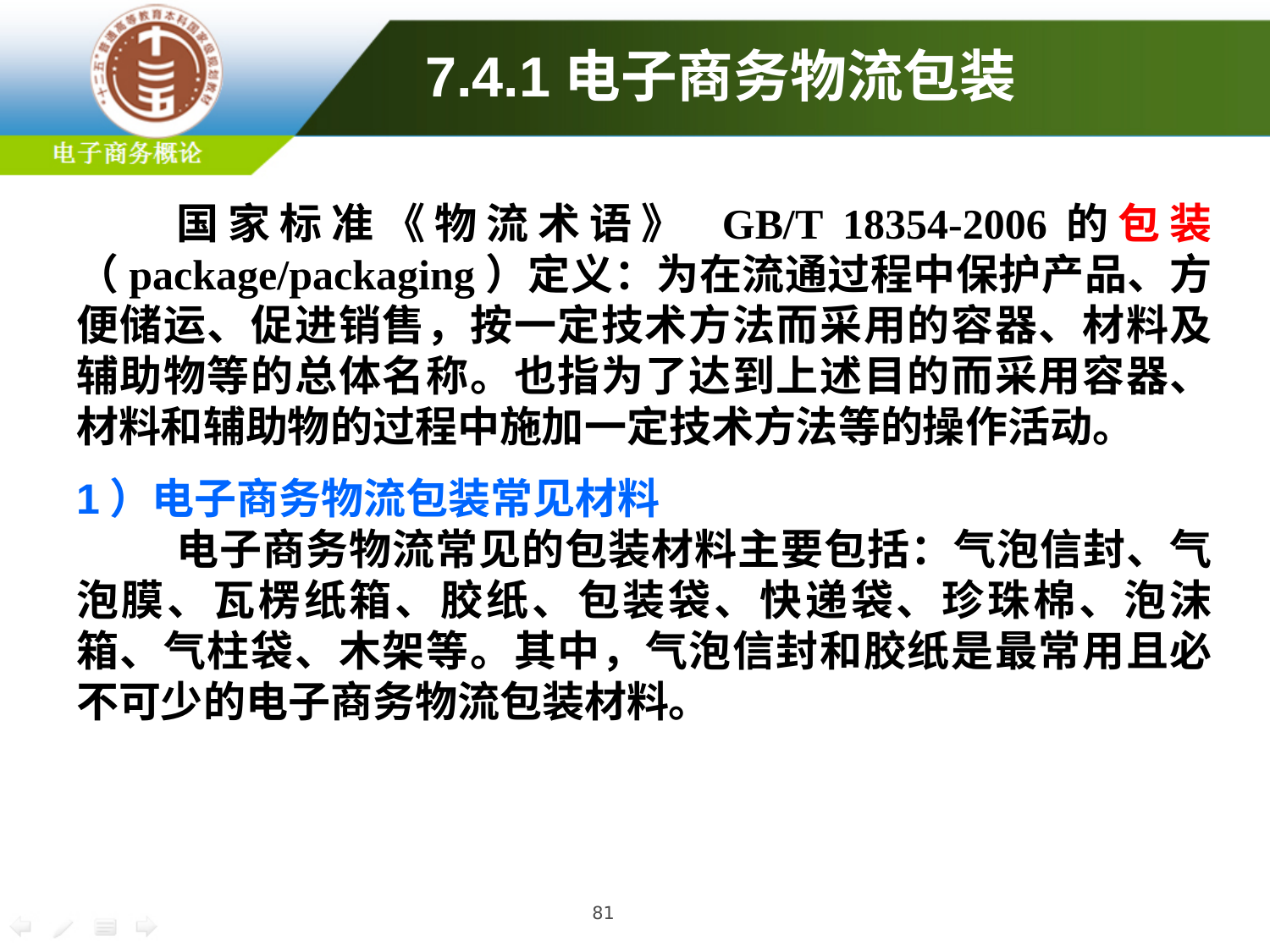

# 7.4.1电子商务物流包装
国家标准《物流术语》 GB/T 18354-2006的包装（package/packaging）定义：为在流通过程中保护产品、方便储运、促进销售，按一定技术方法而采用的容器、材料及辅助物等的总体名称。也指为了达到上述目的而采用容器、材料和辅助物的过程中施加一定技术方法等的操作活动。
1）电子商务物流包装常见材料
电子商务物流常见的包装材料主要包括：气泡信封、气泡膜、瓦楞纸箱、胶纸、包装袋、快递袋、珍珠棉、泡沫箱、气柱袋、木架等。其中，气泡信封和胶纸是最常用且必不可少的电子商务物流包装材料。
81